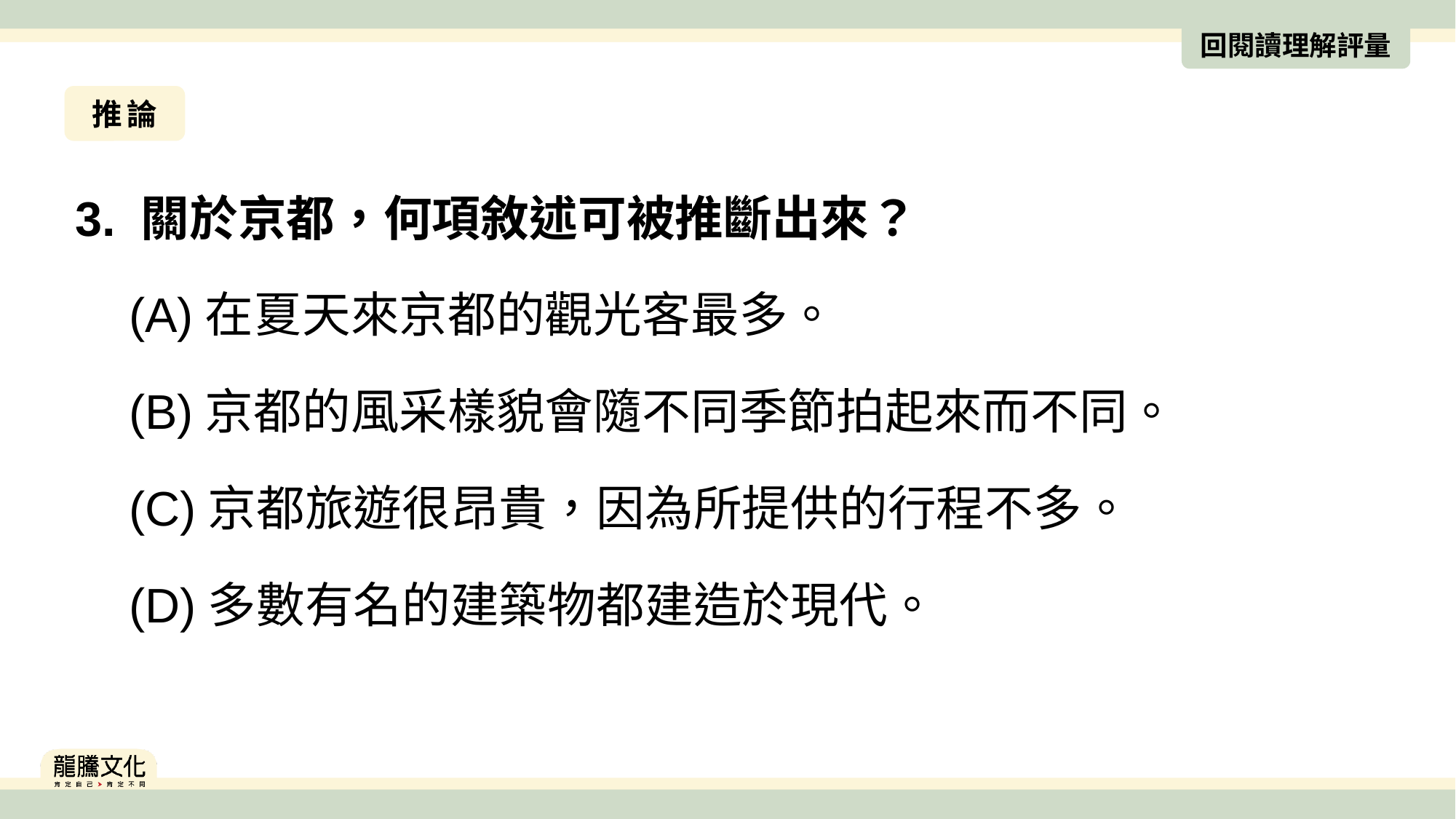

回閱讀理解評量
推論
3. 關於京都，何項敘述可被推斷出來？
(A)在夏天來京都的觀光客最多。
(B)京都的風采樣貌會隨不同季節拍起來而不同。
(C)京都旅遊很昂貴，因為所提供的行程不多。
(D)多數有名的建築物都建造於現代。